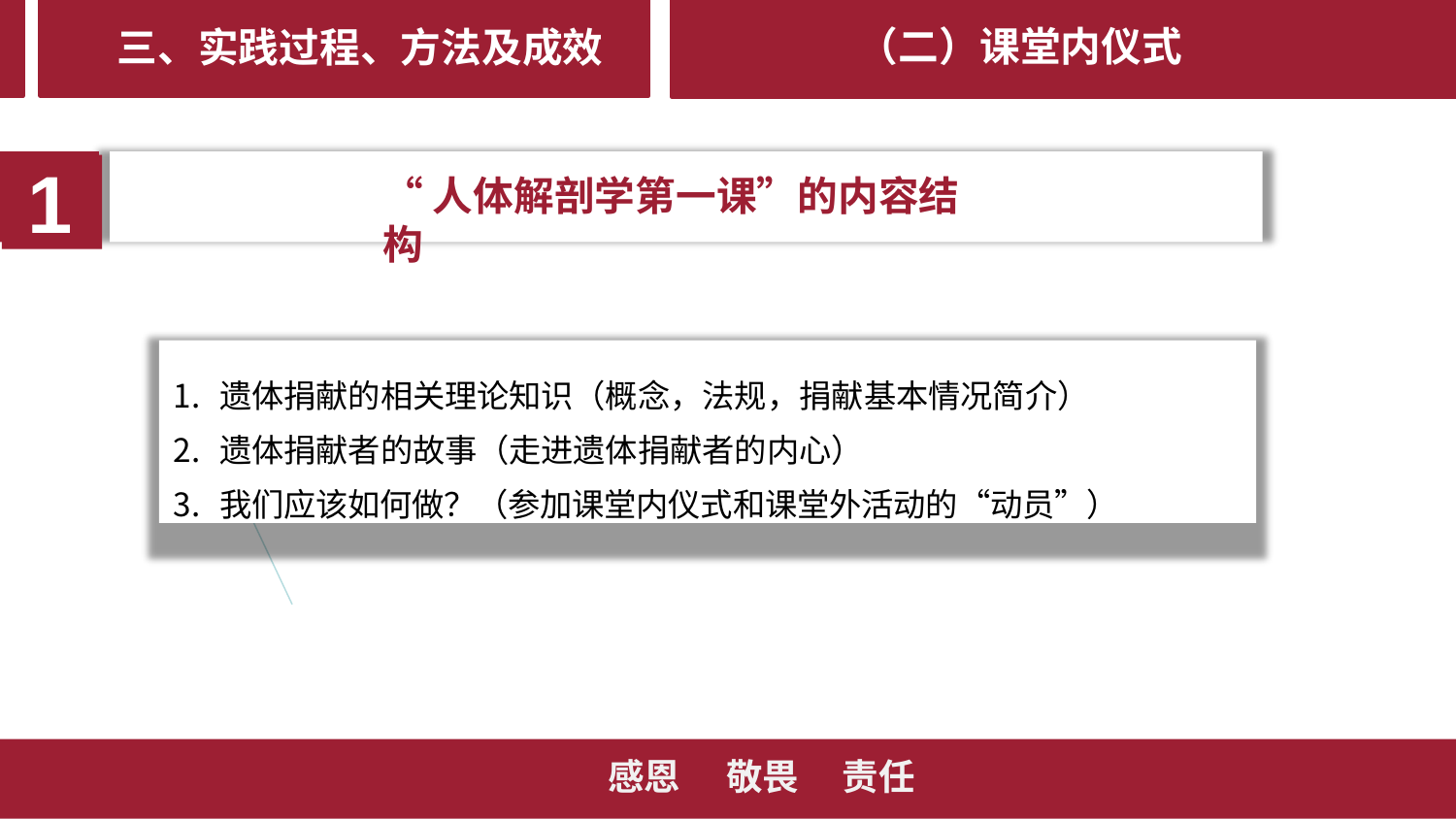

# （二）课堂内仪式
三、实践过程、方法及成效

1

“人体解剖学第一课”的内容结构

遗体捐献的相关理论知识（概念，法规，捐献基本情况简介）
遗体捐献者的故事（走进遗体捐献者的内心）
我们应该如何做？（参加课堂内仪式和课堂外活动的“动员”）

感恩	敬畏	责任